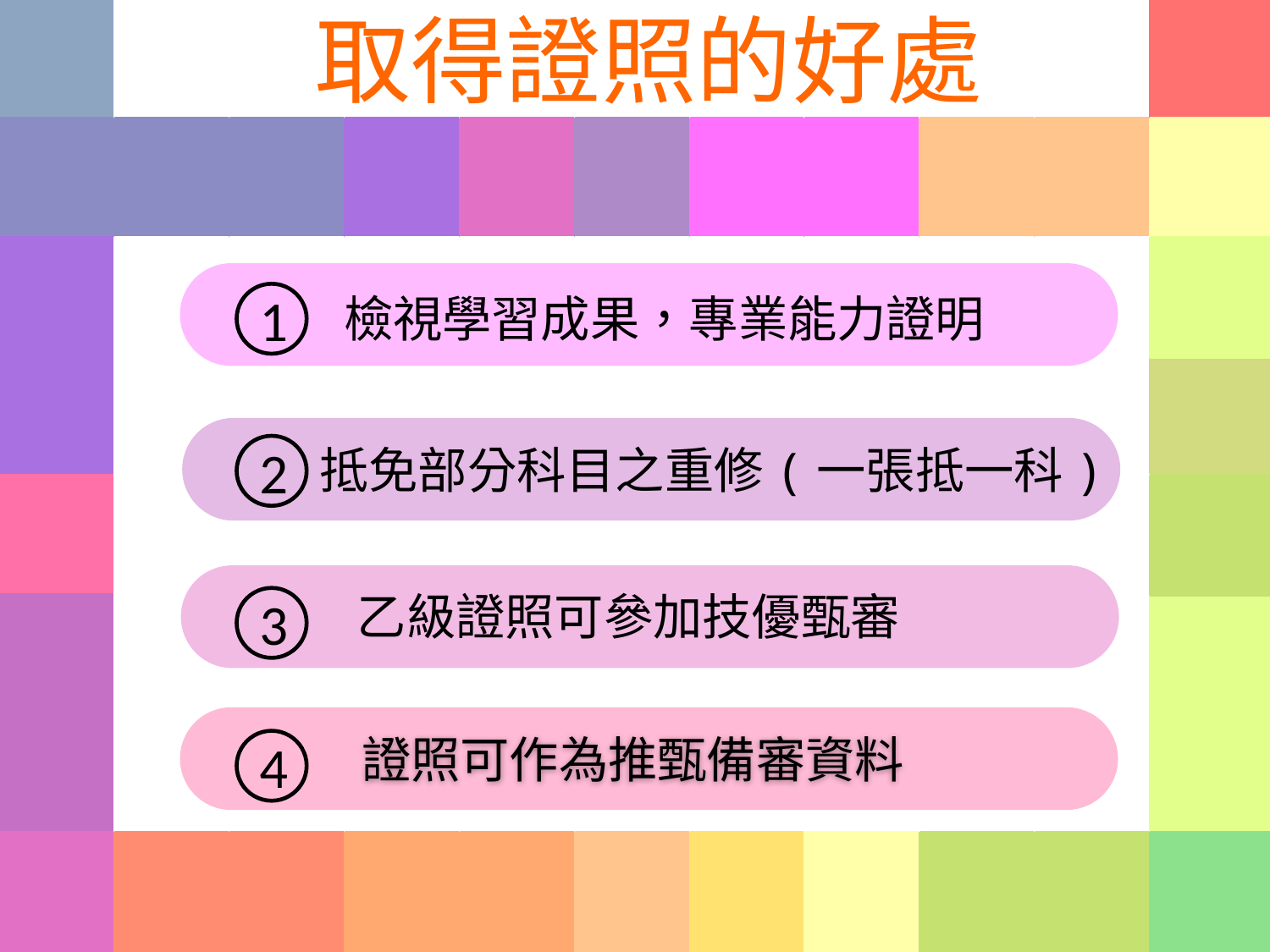

# 取得證照的好處

檢視學習成果，專業能力證明
1

抵免部分科目之重修(一張抵一科)
2

乙級證照可參加技優甄審
3

證照可作為推甄備審資料
4